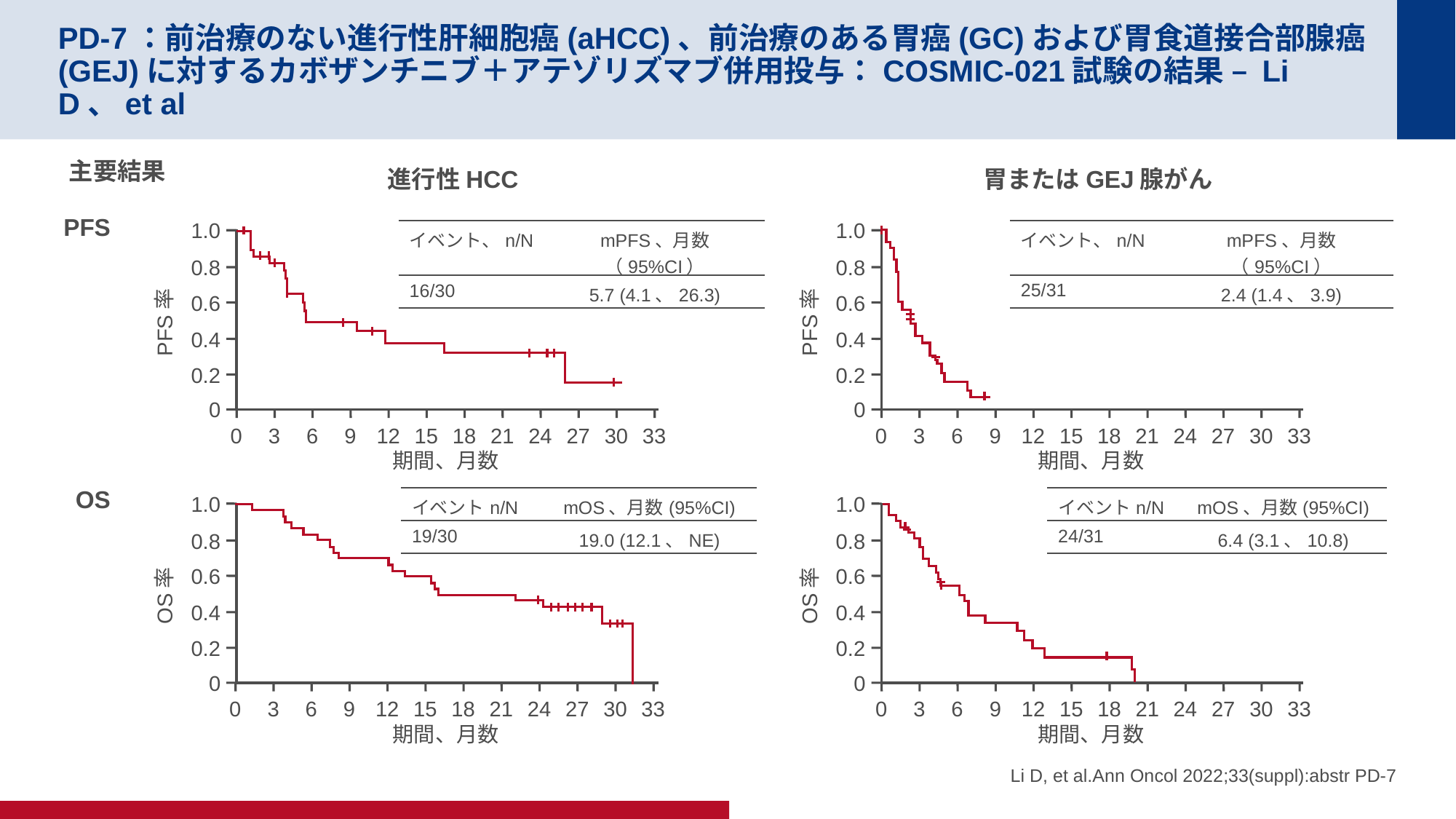

# PD-7：前治療のない進行性肝細胞癌(aHCC)、前治療のある胃癌(GC)および胃食道接合部腺癌(GEJ)に対するカボザンチニブ＋アテゾリズマブ併用投与：COSMIC-021試験の結果 – Li D、et al
主要結果
進行性HCC
胃またはGEJ腺がん
1.0

0.8

0.6

PFS率
0.4

0.2

0

0
3
6
9
12
15
18
21
24
27
30
33
期間、月数
PFS
1.0

0.8

0.6

PFS率
0.4

0.2

0

0
3
6
9
12
15
18
21
24
27
30
33
期間、月数
| イベント、n/N | mPFS、月数（95%CI） |
| --- | --- |
| 25/31 | 2.4 (1.4、3.9) |
| イベント、n/N | mPFS、月数（95%CI） |
| --- | --- |
| 16/30 | 5.7 (4.1、26.3) |
OS
| イベントn/N | mOS、月数(95%CI) |
| --- | --- |
| 19/30 | 19.0 (12.1、NE) |
| イベントn/N | mOS、月数(95%CI) |
| --- | --- |
| 24/31 | 6.4 (3.1、10.8) |
1.0

0.8

0.6

OS率
0.4

0.2

0

0
3
6
9
12
15
18
21
24
27
30
33
期間、月数
1.0

0.8

0.6

OS率
0.4

0.2

0

0
3
6
9
12
15
18
21
24
27
30
33
期間、月数
Li D, et al.Ann Oncol 2022;33(suppl):abstr PD-7